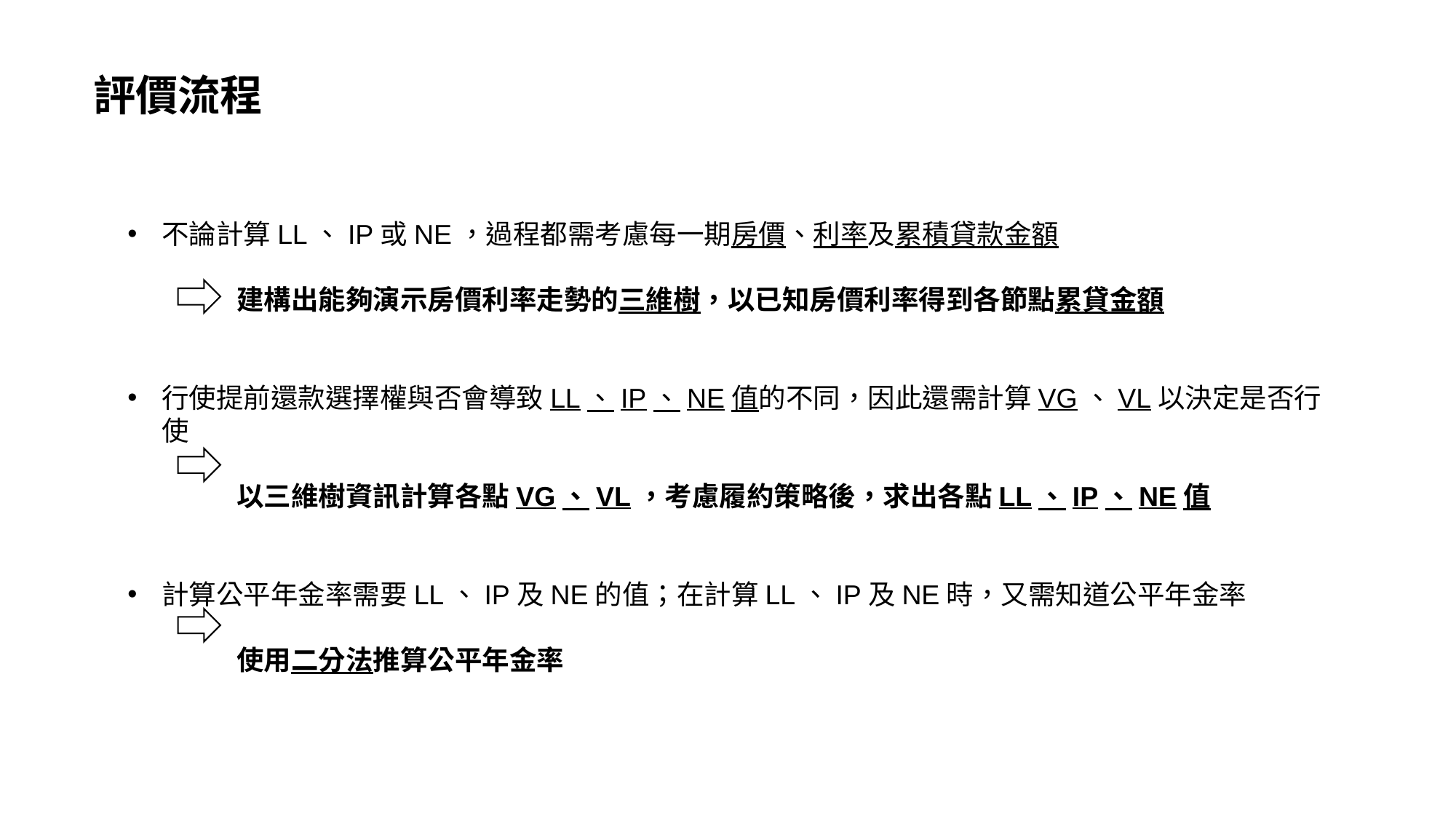

評價流程
不論計算LL、IP或NE，過程都需考慮每一期房價、利率及累積貸款金額

	建構出能夠演示房價利率走勢的三維樹，以已知房價利率得到各節點累貸金額

行使提前還款選擇權與否會導致LL、IP、NE值的不同，因此還需計算VG、VL以決定是否行使

	以三維樹資訊計算各點VG、VL，考慮履約策略後，求出各點LL、IP、NE值

計算公平年金率需要LL、IP及NE的值；在計算LL、IP及NE時，又需知道公平年金率

	使用二分法推算公平年金率